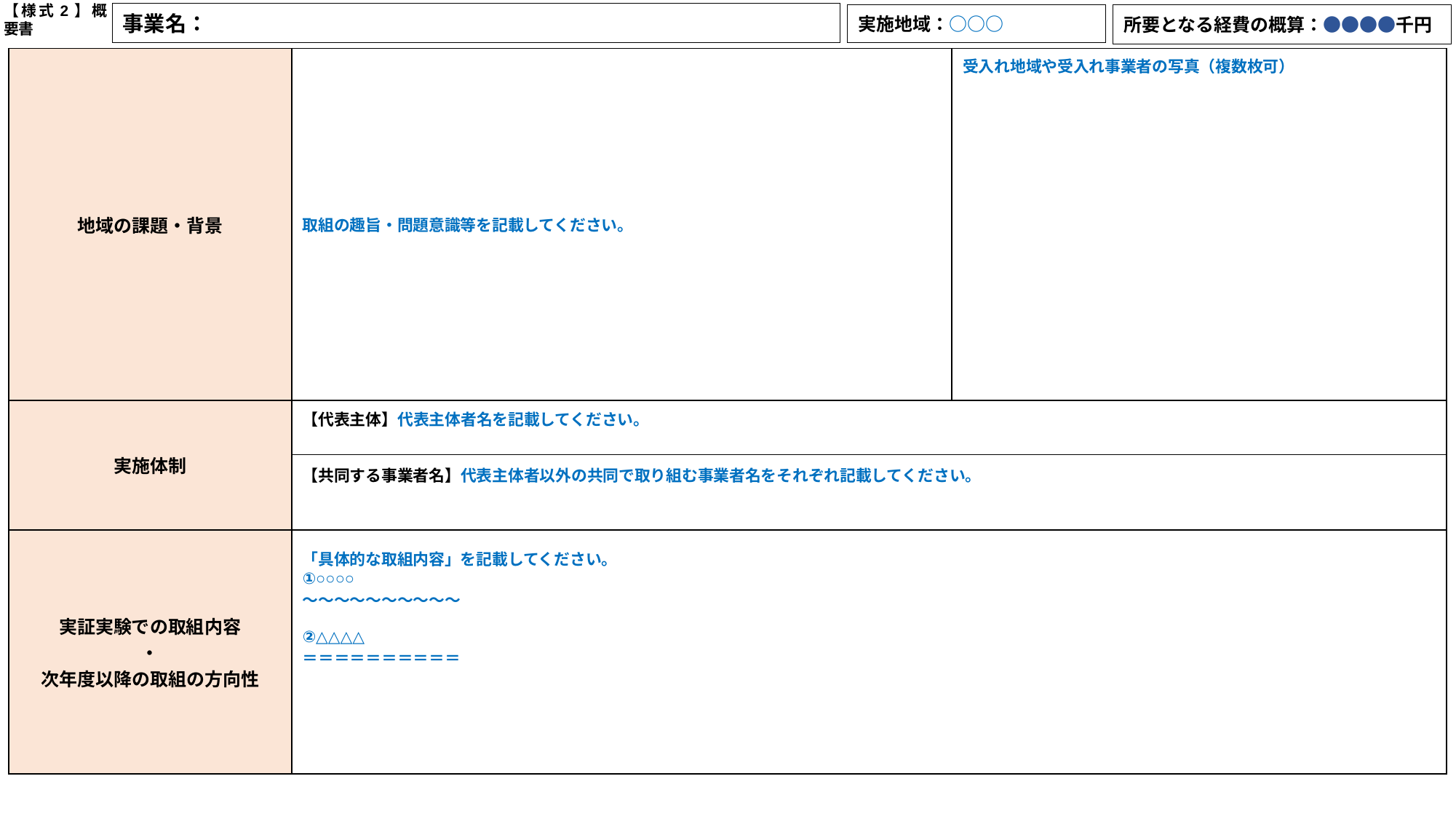

注１：公表される前提で作成してください。注２：事業の概要が本概要書２枚で分かるように簡潔に記載してください。
注2：青字の記入要領等を削除の上、黒字で記載してください。フォントサイズは【10.5ポイント以上】とし、重要な箇所は下線付きの赤字で記載してください。
【様式2】概要書
事業名：
実施地域：○○○
所要となる経費の概算：●●●●千円
| 地域の課題・背景 | 取組の趣旨・問題意識等を記載してください。 | 受入れ地域や受入れ事業者の写真（複数枚可） |
| --- | --- | --- |
| 実施体制 | 【代表主体】代表主体者名を記載してください。 |  |
|  | 【共同する事業者名】代表主体者以外の共同で取り組む事業者名をそれぞれ記載してください。 |  |
| 実証実験での取組内容 ・ 次年度以降の取組の方向性 | 「具体的な取組内容」を記載してください。 ①○○○○ ～～～～～～～～～～ ②△△△△ ＝＝＝＝＝＝＝＝＝＝ |  |